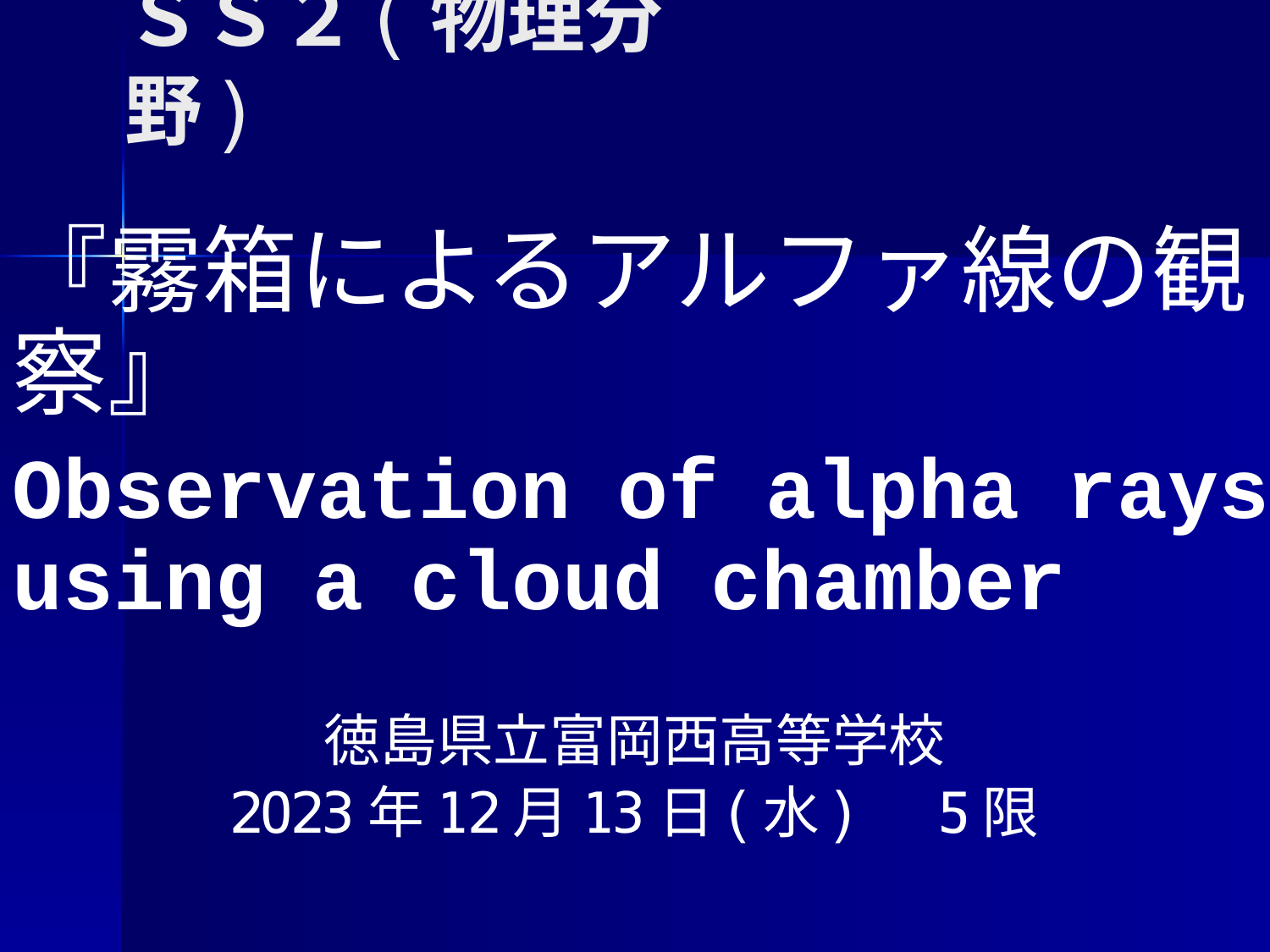

# ＳＳ２(物理分野)
『霧箱によるアルファ線の観察』
Observation of alpha rays using a cloud chamber
徳島県立富岡西高等学校
2023年12月13日(水)　5限